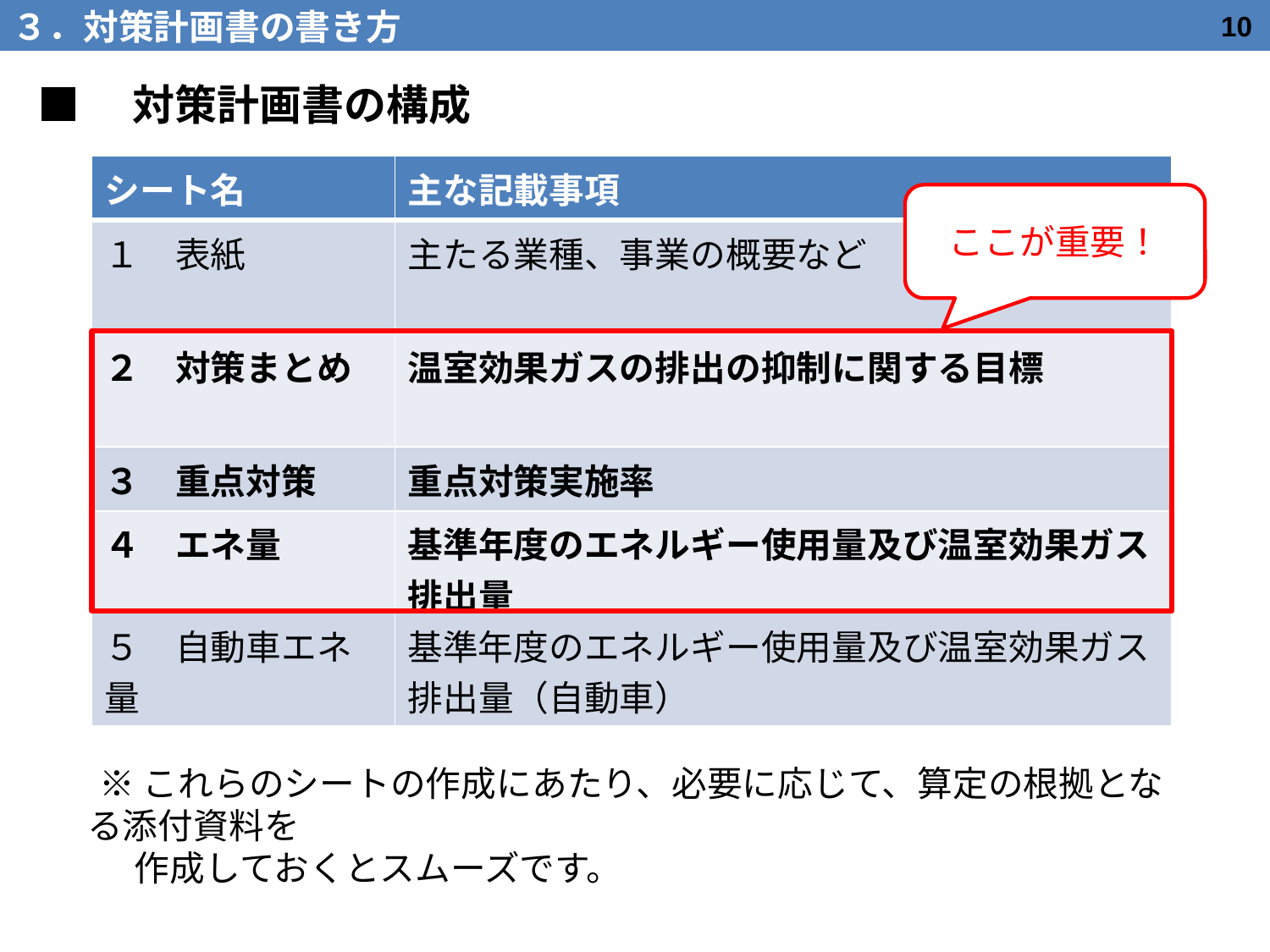

３．対策計画書の書き方
10
■　対策計画書の構成
| シート名 | 主な記載事項 |
| --- | --- |
| １　表紙 | 主たる業種、事業の概要など |
| ２　対策まとめ | 温室効果ガスの排出の抑制に関する目標 |
| ３　重点対策 | 重点対策実施率 |
| ４　エネ量 | 基準年度のエネルギー使用量及び温室効果ガス排出量 |
| ５　自動車エネ量 | 基準年度のエネルギー使用量及び温室効果ガス排出量（自動車） |
シート名
ここが重要！

※これらのシートの作成にあたり、必要に応じて、算定の根拠となる添付資料を
　作成しておくとスムーズです。